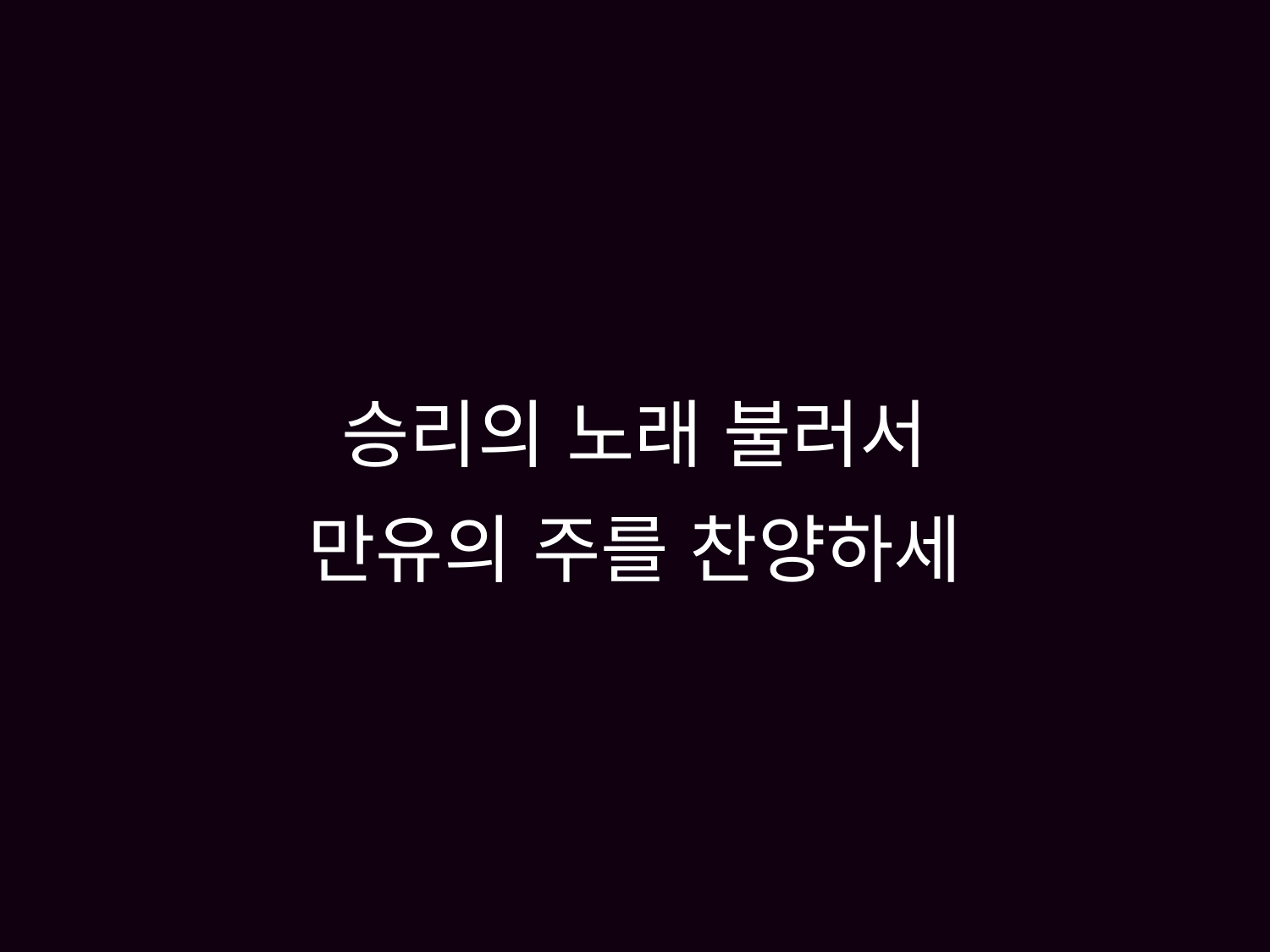

# 승리의 노래 불러서 만유의 주를 찬양하세